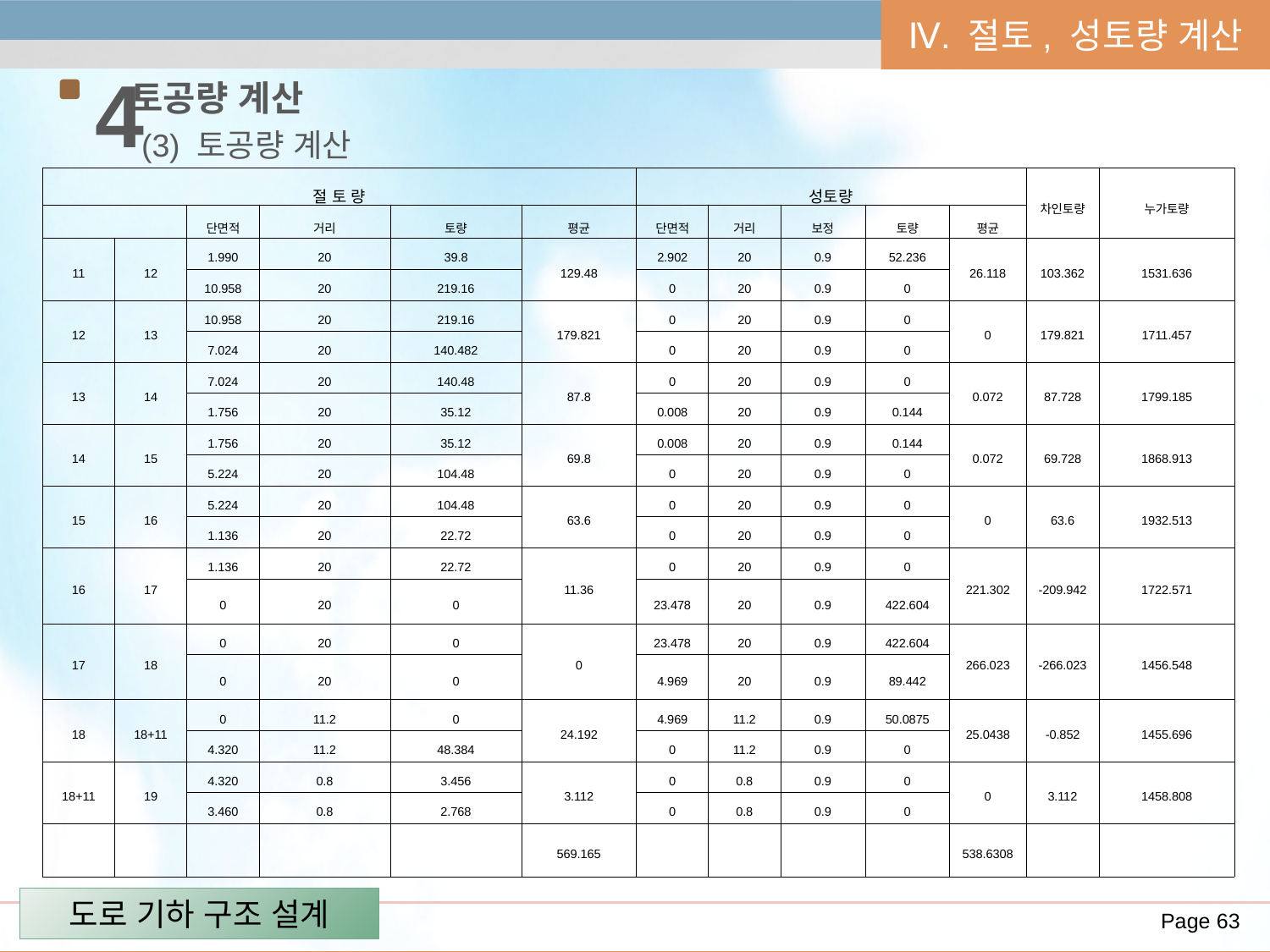

Ⅳ. 절토, 성토량 계산
4
토공량 계산

(3) 토공량 계산
| 절 토 량 |  |  |  |  |  | 성토량 |  |  |  |  | 차인토량 | 누가토량 |
| --- | --- | --- | --- | --- | --- | --- | --- | --- | --- | --- | --- | --- |
|  |  | 단면적 | 거리 | 토량 | 평균 | 단면적 | 거리 | 보정 | 토량 | 평균 |  |  |
| 11 | 12 | 1.990 | 20 | 39.8 | 129.48 | 2.902 | 20 | 0.9 | 52.236 | 26.118 | 103.362 | 1531.636 |
|  |  | 10.958 | 20 | 219.16 |  | 0 | 20 | 0.9 | 0 |  |  |  |
| 12 | 13 | 10.958 | 20 | 219.16 | 179.821 | 0 | 20 | 0.9 | 0 | 0 | 179.821 | 1711.457 |
|  |  | 7.024 | 20 | 140.482 |  | 0 | 20 | 0.9 | 0 |  |  |  |
| 13 | 14 | 7.024 | 20 | 140.48 | 87.8 | 0 | 20 | 0.9 | 0 | 0.072 | 87.728 | 1799.185 |
|  |  | 1.756 | 20 | 35.12 |  | 0.008 | 20 | 0.9 | 0.144 |  |  |  |
| 14 | 15 | 1.756 | 20 | 35.12 | 69.8 | 0.008 | 20 | 0.9 | 0.144 | 0.072 | 69.728 | 1868.913 |
|  |  | 5.224 | 20 | 104.48 |  | 0 | 20 | 0.9 | 0 |  |  |  |
| 15 | 16 | 5.224 | 20 | 104.48 | 63.6 | 0 | 20 | 0.9 | 0 | 0 | 63.6 | 1932.513 |
|  |  | 1.136 | 20 | 22.72 |  | 0 | 20 | 0.9 | 0 |  |  |  |
| 16 | 17 | 1.136 | 20 | 22.72 | 11.36 | 0 | 20 | 0.9 | 0 | 221.302 | -209.942 | 1722.571 |
|  |  | 0 | 20 | 0 |  | 23.478 | 20 | 0.9 | 422.604 |  |  |  |
| 17 | 18 | 0 | 20 | 0 | 0 | 23.478 | 20 | 0.9 | 422.604 | 266.023 | -266.023 | 1456.548 |
|  |  | 0 | 20 | 0 |  | 4.969 | 20 | 0.9 | 89.442 |  |  |  |
| 18 | 18+11 | 0 | 11.2 | 0 | 24.192 | 4.969 | 11.2 | 0.9 | 50.0875 | 25.0438 | -0.852 | 1455.696 |
|  |  | 4.320 | 11.2 | 48.384 |  | 0 | 11.2 | 0.9 | 0 |  |  |  |
| 18+11 | 19 | 4.320 | 0.8 | 3.456 | 3.112 | 0 | 0.8 | 0.9 | 0 | 0 | 3.112 | 1458.808 |
|  |  | 3.460 | 0.8 | 2.768 |  | 0 | 0.8 | 0.9 | 0 |  |  |  |
|  |  |  |  |  | 569.165 |  |  |  |  | 538.6308 |  |  |
도로 기하 구조 설계
Page 63